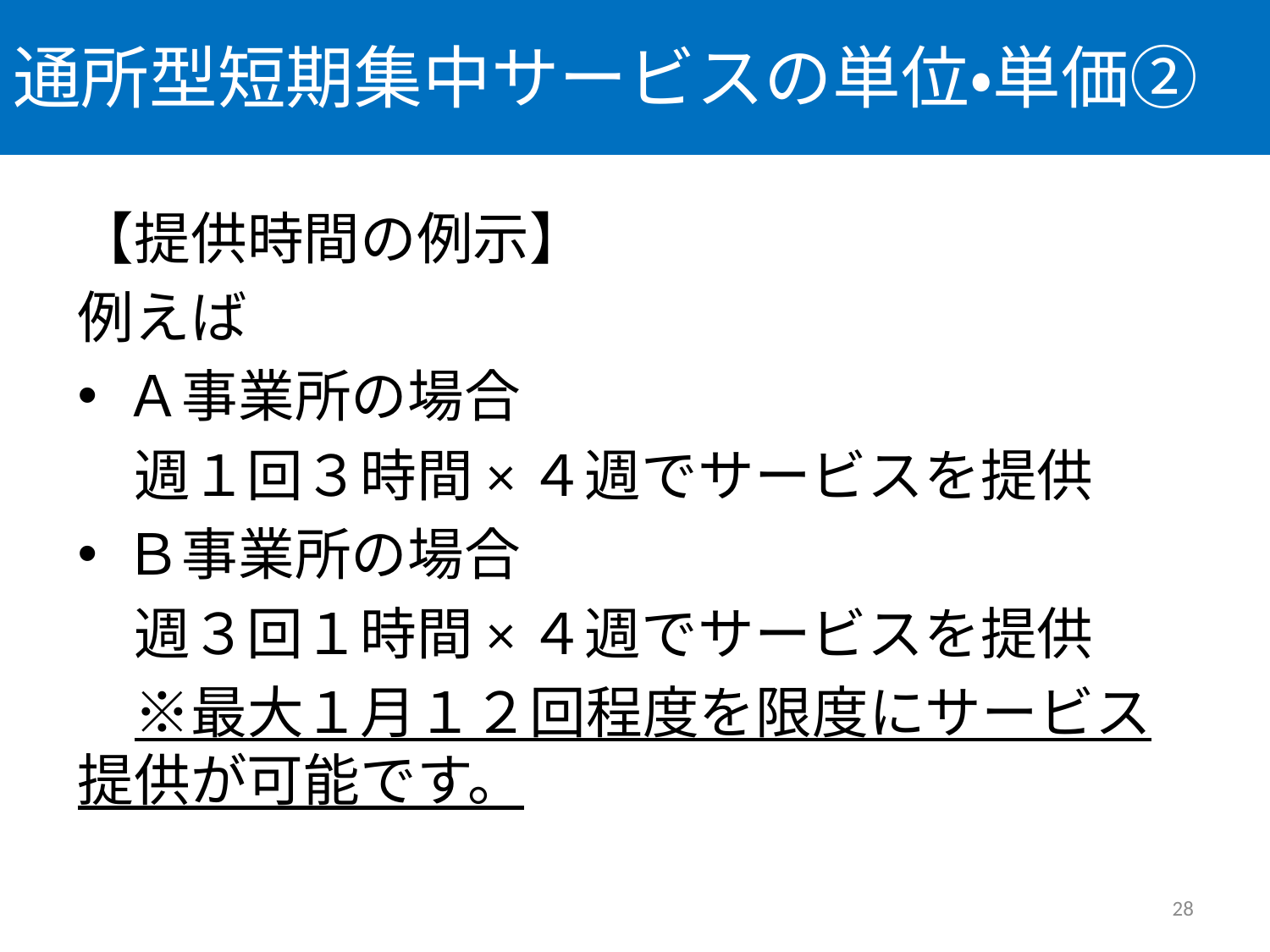

# 通所型短期集中サービスの単位・単価②
【提供時間の例示】
例えば
Ａ事業所の場合
　週１回３時間×４週でサービスを提供
Ｂ事業所の場合
　週３回１時間×４週でサービスを提供
　※最大１月１２回程度を限度にサービス提供が可能です。
28